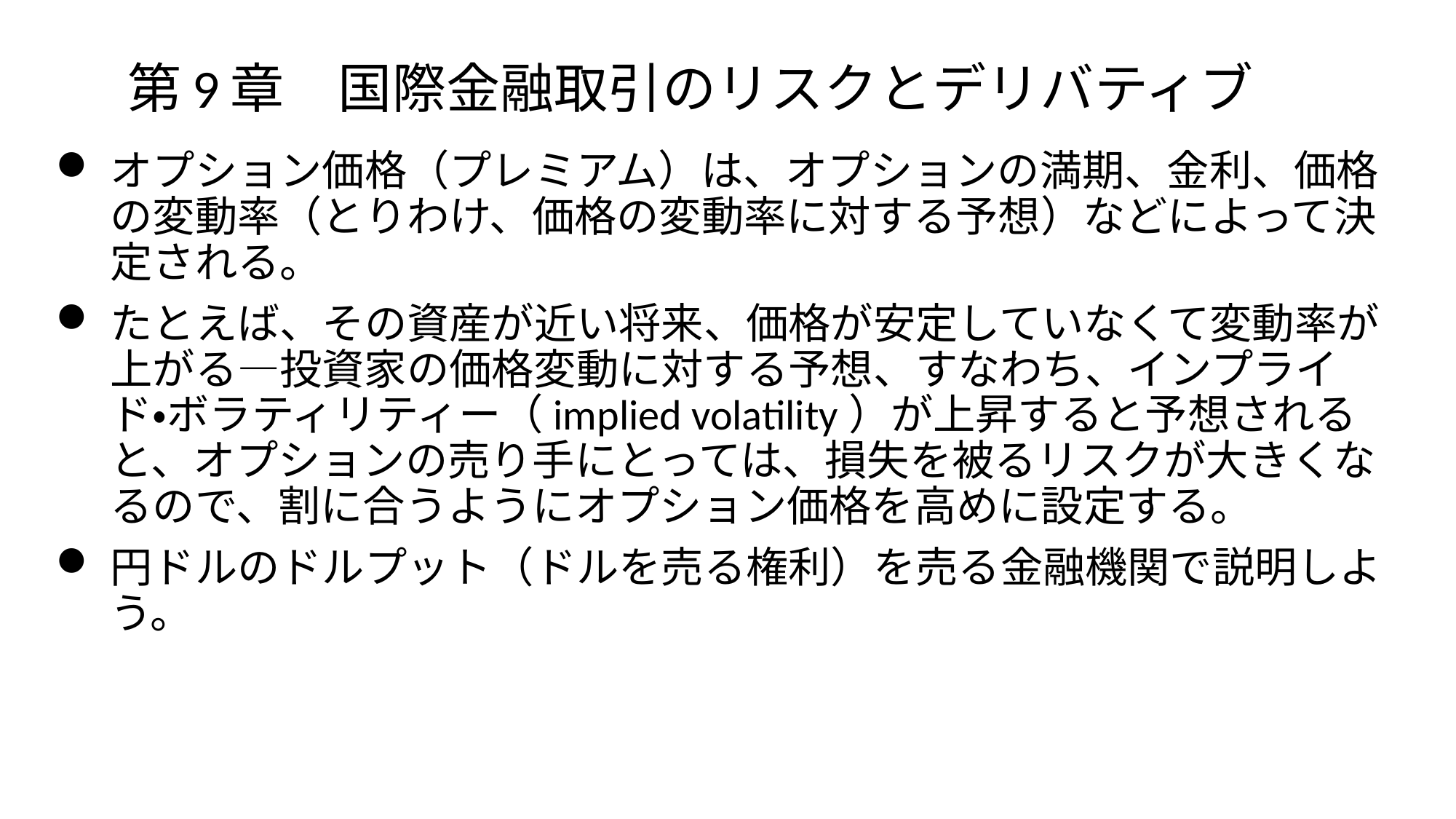

# 第9章　国際金融取引のリスクとデリバティブ
オプション価格（プレミアム）は、オプションの満期、金利、価格の変動率（とりわけ、価格の変動率に対する予想）などによって決定される。
たとえば、その資産が近い将来、価格が安定していなくて変動率が上がる―投資家の価格変動に対する予想、すなわち、インプライド・ボラティリティー（implied volatility）が上昇すると予想されると、オプションの売り手にとっては、損失を被るリスクが大きくなるので、割に合うようにオプション価格を高めに設定する。
円ドルのドルプット（ドルを売る権利）を売る金融機関で説明しよう。